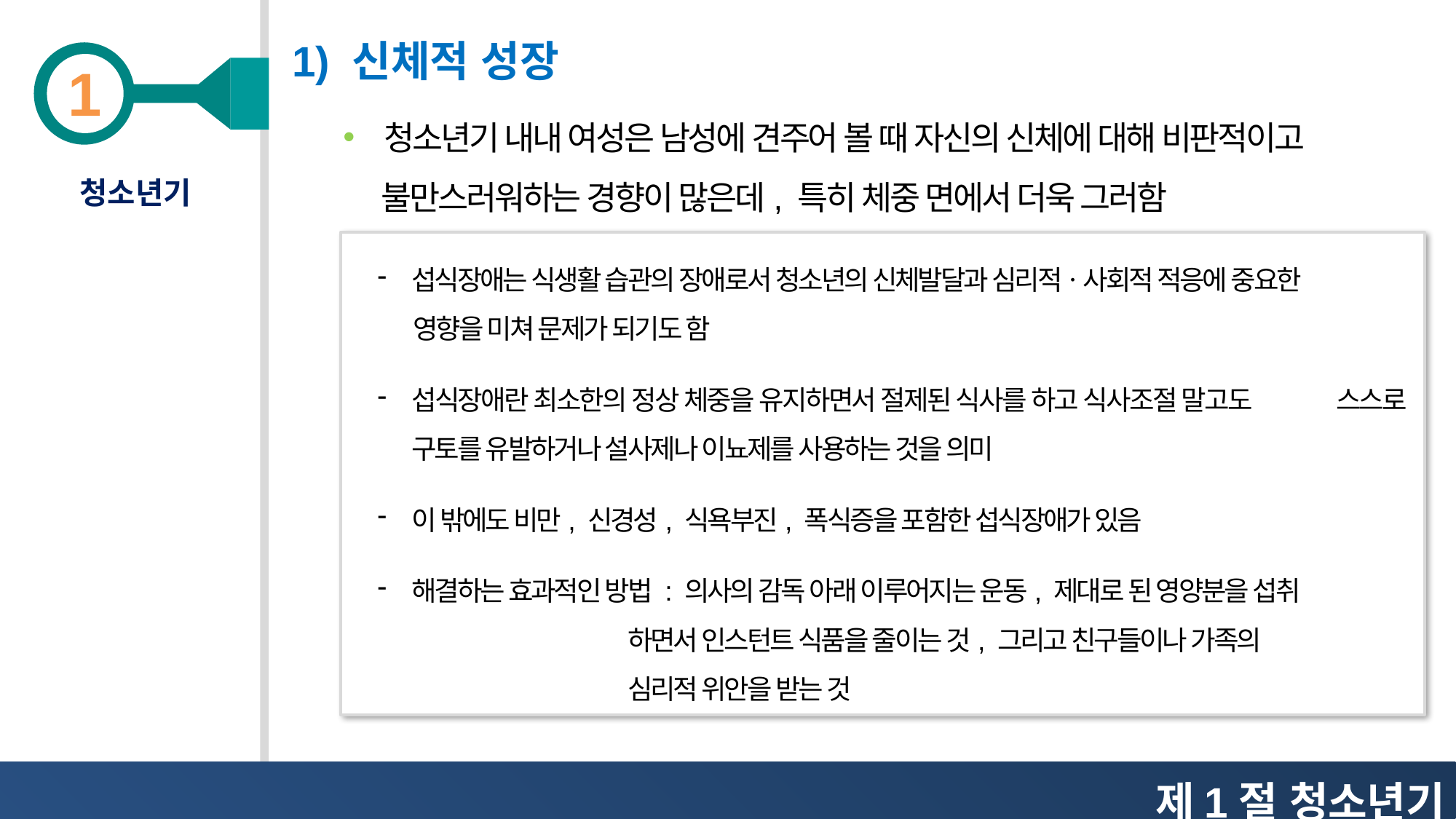

1) 신체적 성장
청소년기 내내 여성은 남성에 견주어 볼 때 자신의 신체에 대해 비판적이고
    불만스러워하는 경향이 많은데, 특히 체중 면에서 더욱 그러함
청소년기

섭식장애는 식생활 습관의 장애로서 청소년의 신체발달과 심리적ㆍ사회적 적응에 중요한
     영향을 미쳐 문제가 되기도 함

섭식장애란 최소한의 정상 체중을 유지하면서 절제된 식사를 하고 식사조절 말고도               스스로 구토를 유발하거나 설사제나 이뇨제를 사용하는 것을 의미

이 밖에도 비만, 신경성, 식욕부진, 폭식증을 포함한 섭식장애가 있음

해결하는 효과적인 방법 : 의사의 감독 아래 이루어지는 운동, 제대로 된 영양분을 섭취
                                             하면서 인스턴트 식품을 줄이는 것, 그리고 친구들이나 가족의
                                             심리적 위안을 받는 것
제1절 청소년기